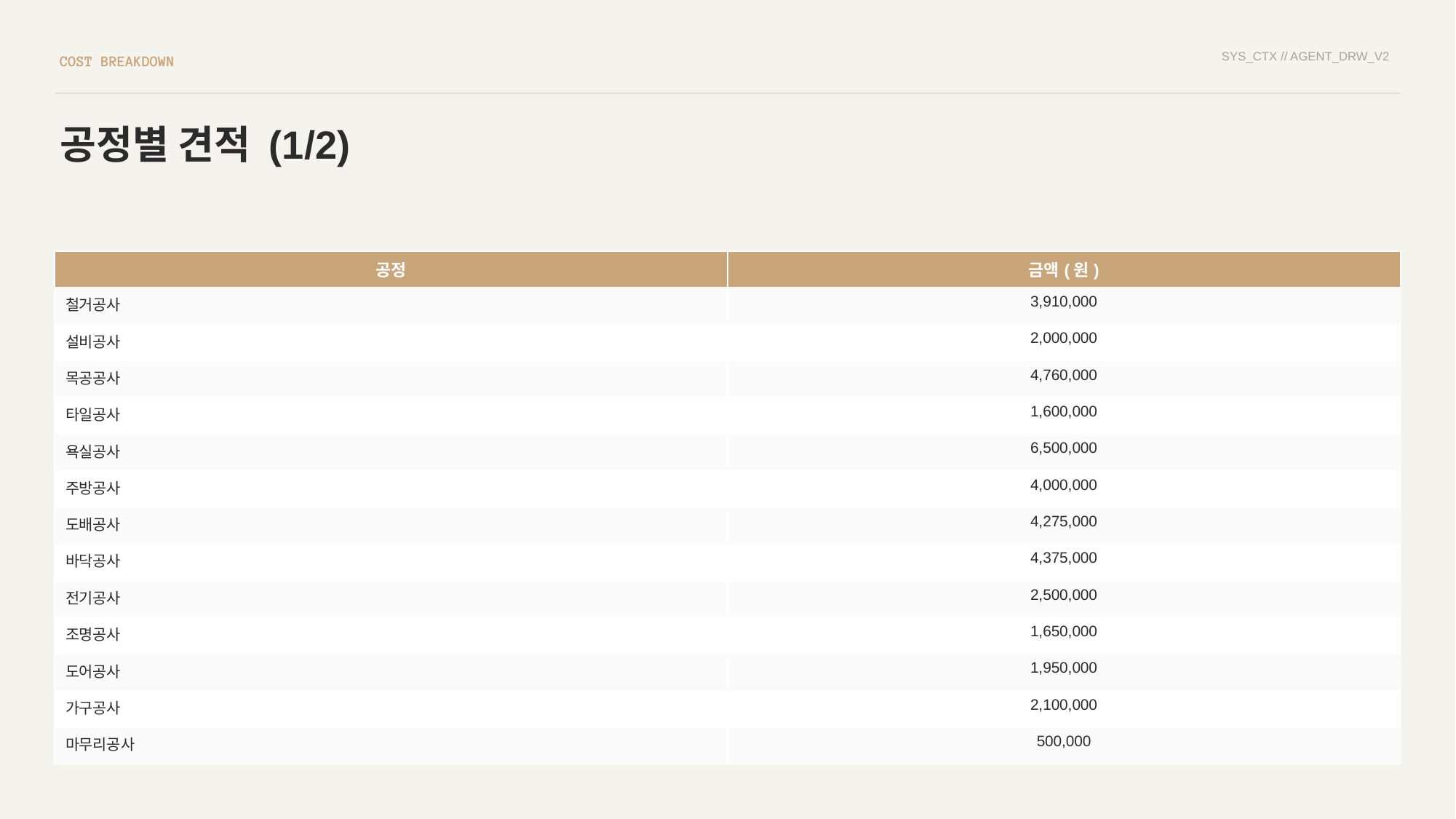

SYS_CTX // AGENT_DRW_V2
COST BREAKDOWN

공정별 견적 (1/2)
| 공정 | 금액(원) |
| --- | --- |
| 철거공사 | 3,910,000 |
| 설비공사 | 2,000,000 |
| 목공공사 | 4,760,000 |
| 타일공사 | 1,600,000 |
| 욕실공사 | 6,500,000 |
| 주방공사 | 4,000,000 |
| 도배공사 | 4,275,000 |
| 바닥공사 | 4,375,000 |
| 전기공사 | 2,500,000 |
| 조명공사 | 1,650,000 |
| 도어공사 | 1,950,000 |
| 가구공사 | 2,100,000 |
| 마무리공사 | 500,000 |